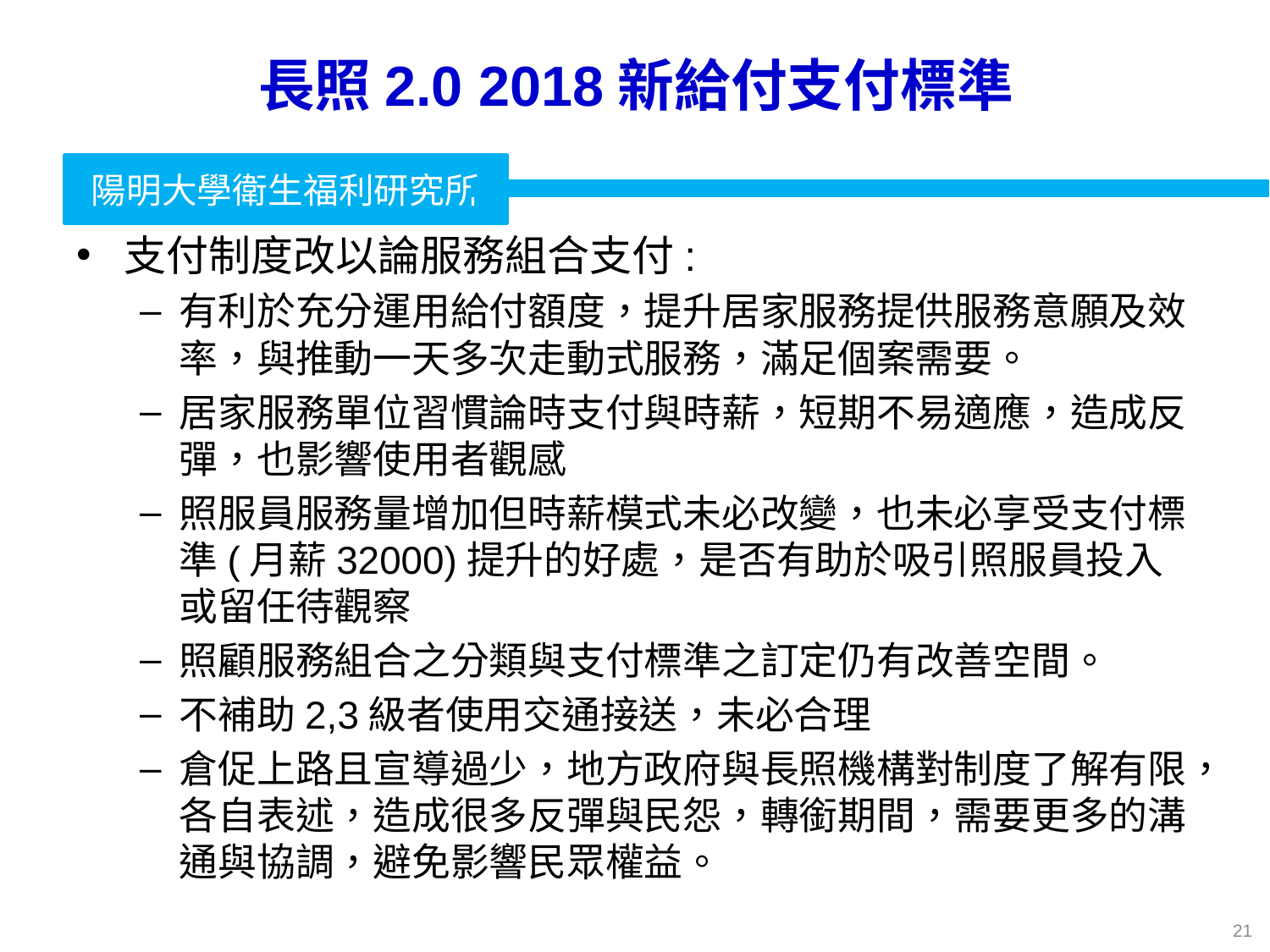

# 長照2.0 2018新給付支付標準
支付制度改以論服務組合支付:
有利於充分運用給付額度，提升居家服務提供服務意願及效率，與推動一天多次走動式服務，滿足個案需要。
居家服務單位習慣論時支付與時薪，短期不易適應，造成反彈，也影響使用者觀感
照服員服務量增加但時薪模式未必改變，也未必享受支付標準(月薪32000)提升的好處，是否有助於吸引照服員投入或留任待觀察
照顧服務組合之分類與支付標準之訂定仍有改善空間。
不補助2,3級者使用交通接送，未必合理
倉促上路且宣導過少，地方政府與長照機構對制度了解有限，各自表述，造成很多反彈與民怨，轉銜期間，需要更多的溝通與協調，避免影響民眾權益。

21